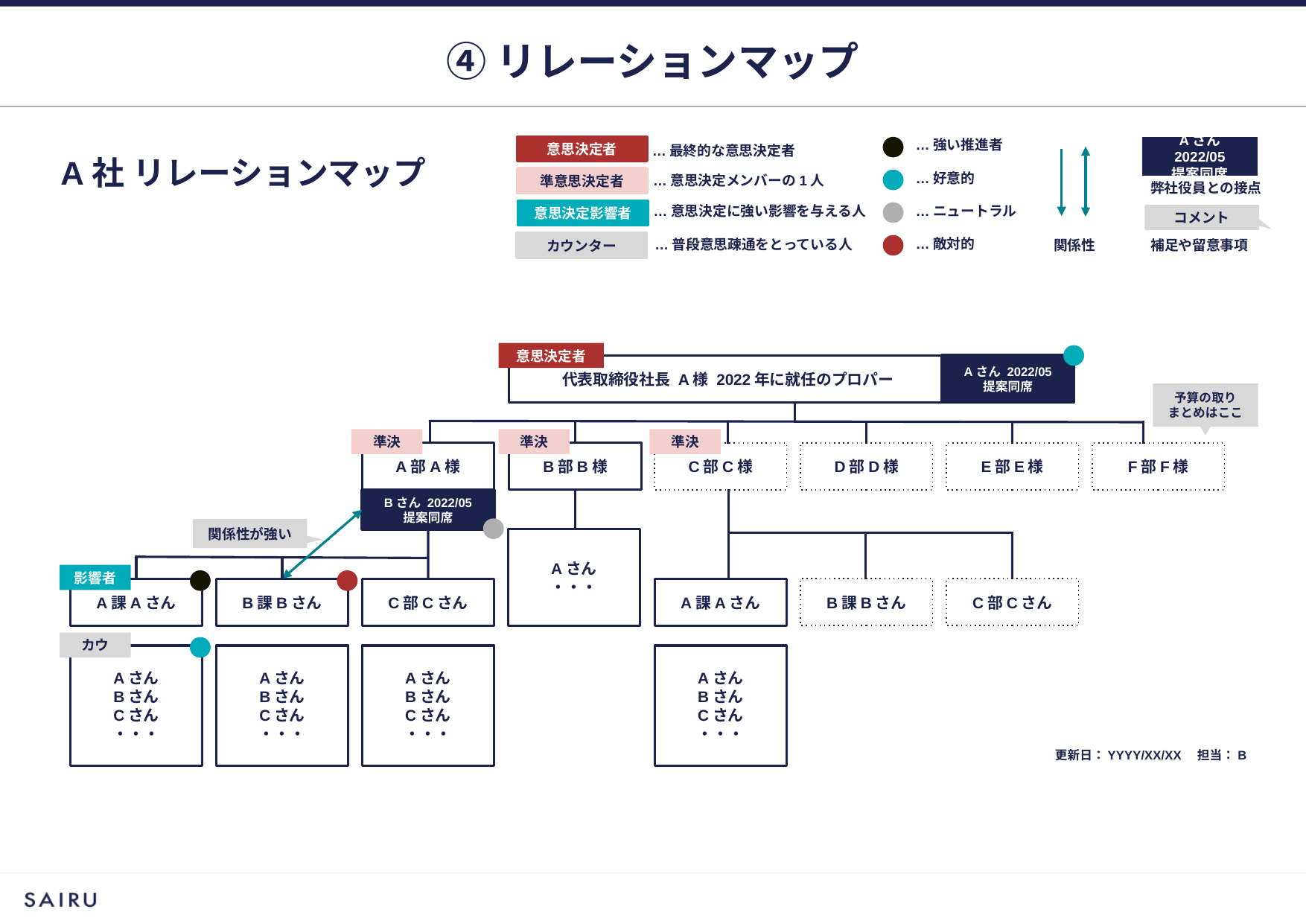

④リレーションマップ
…強い推進者
Aさん 2022/05
提案同席
…最終的な意思決定者
意思決定者

# A社 リレーションマップ
…好意的
…意思決定メンバーの1人
準意思決定者

弊社役員との接点
…ニュートラル
…意思決定に強い影響を与える人
意思決定影響者

コメント
…敵対的
…普段意思疎通をとっている人
関係性
補足や留意事項
カウンター

意思決定者

Aさん 2022/05
提案同席
代表取締役社長 A様 2022年に就任のプロパー
予算の取り
まとめはここ

準決
準決
準決
C部C様
D部D様
E部E様
F部F様
A部A様
B部B様
Bさん 2022/05
提案同席

関係性が強い
Aさん
・・・
影響者

A課Aさん
B課Bさん
C部Cさん
A課Aさん
B課Bさん
C部Cさん
カウ

Aさん
Bさん
Cさん
・・・
Aさん
Bさん
Cさん
・・・
Aさん
Bさん
Cさん
・・・
Aさん
Bさん
Cさん
・・・
更新日：YYYY/XX/XX　担当：B